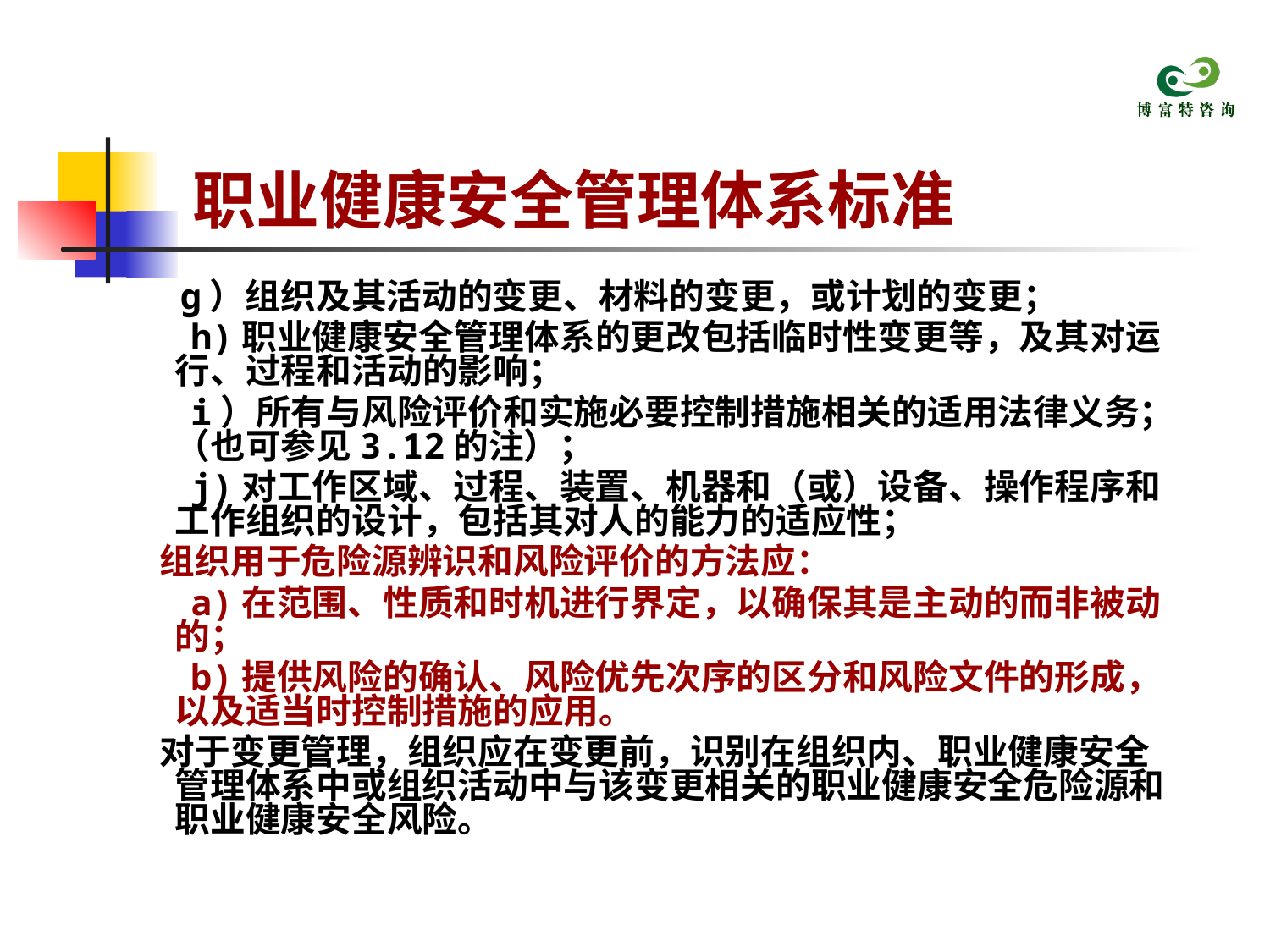

# 职业健康安全管理体系标准
          g）组织及其活动的变更、材料的变更，或计划的变更；
   h)职业健康安全管理体系的更改包括临时性变更等，及其对运行、过程和活动的影响；
   i）所有与风险评价和实施必要控制措施相关的适用法律义务；（也可参见3.12的注）；
   j)对工作区域、过程、装置、机器和（或）设备、操作程序和工作组织的设计，包括其对人的能力的适应性；
   组织用于危险源辨识和风险评价的方法应：
   a)在范围、性质和时机进行界定，以确保其是主动的而非被动的；
   b)提供风险的确认、风险优先次序的区分和风险文件的形成，以及适当时控制措施的应用。
   对于变更管理，组织应在变更前，识别在组织内、职业健康安全管理体系中或组织活动中与该变更相关的职业健康安全危险源和职业健康安全风险。

27